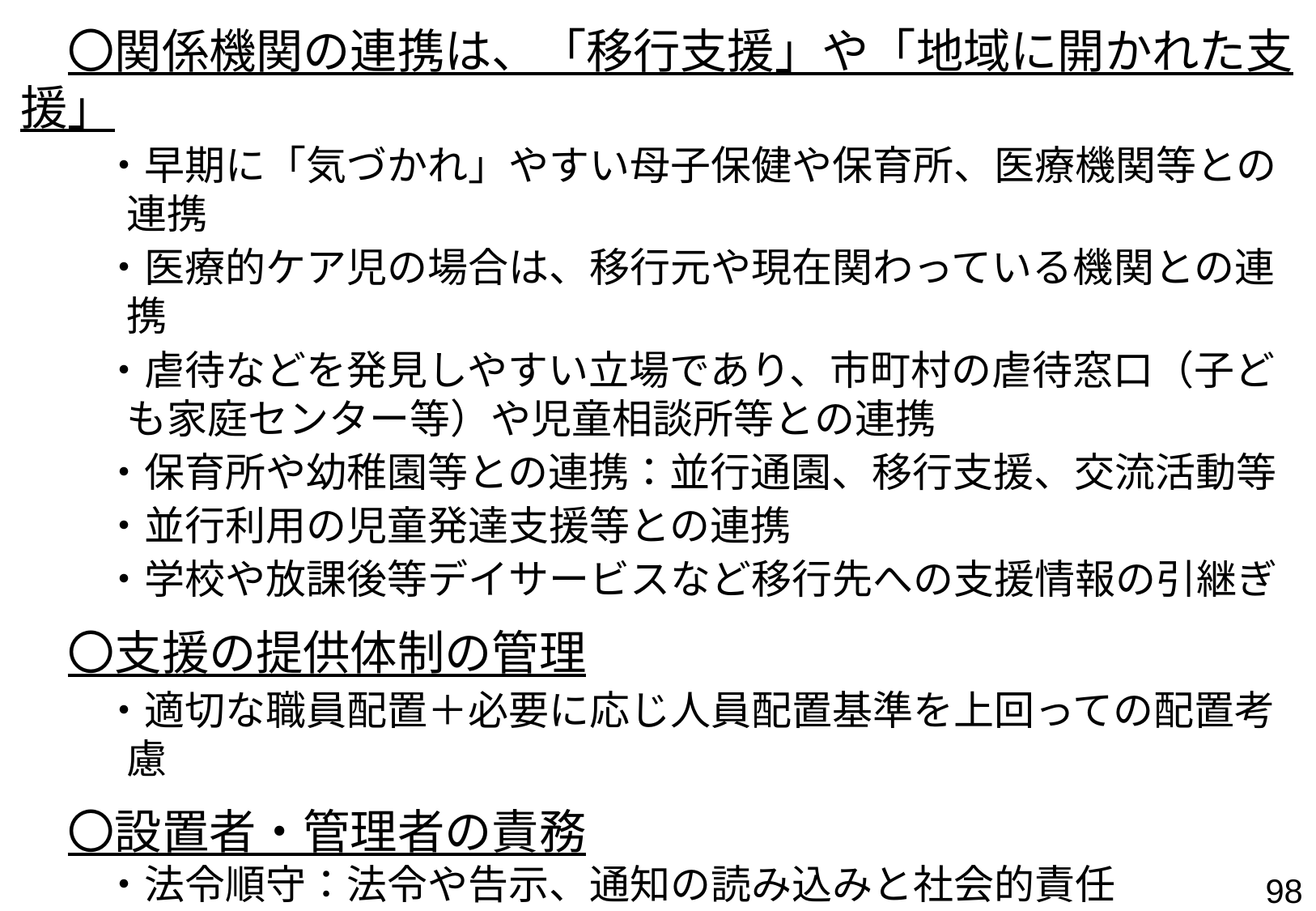

〇関係機関の連携は、「移行支援」や「地域に開かれた支援」
・早期に「気づかれ」やすい母子保健や保育所、医療機関等との連携
・医療的ケア児の場合は、移行元や現在関わっている機関との連携
・虐待などを発見しやすい立場であり、市町村の虐待窓口（子ども家庭センター等）や児童相談所等との連携
・保育所や幼稚園等との連携：並行通園、移行支援、交流活動等
・並行利用の児童発達支援等との連携
・学校や放課後等デイサービスなど移行先への支援情報の引継ぎ
　〇支援の提供体制の管理
・適切な職員配置＋必要に応じ人員配置基準を上回っての配置考慮
　〇設置者・管理者の責務
・法令順守：法令や告示、通知の読み込みと社会的責任
・設置者・管理者としての専門性の向上
・資質の向上：キャリアパスに応じた研修体制等
・安定した組織運営、労働環境の整備
・職員1人ひとりの倫理観や人間性の把握、適性に応じた配置
98